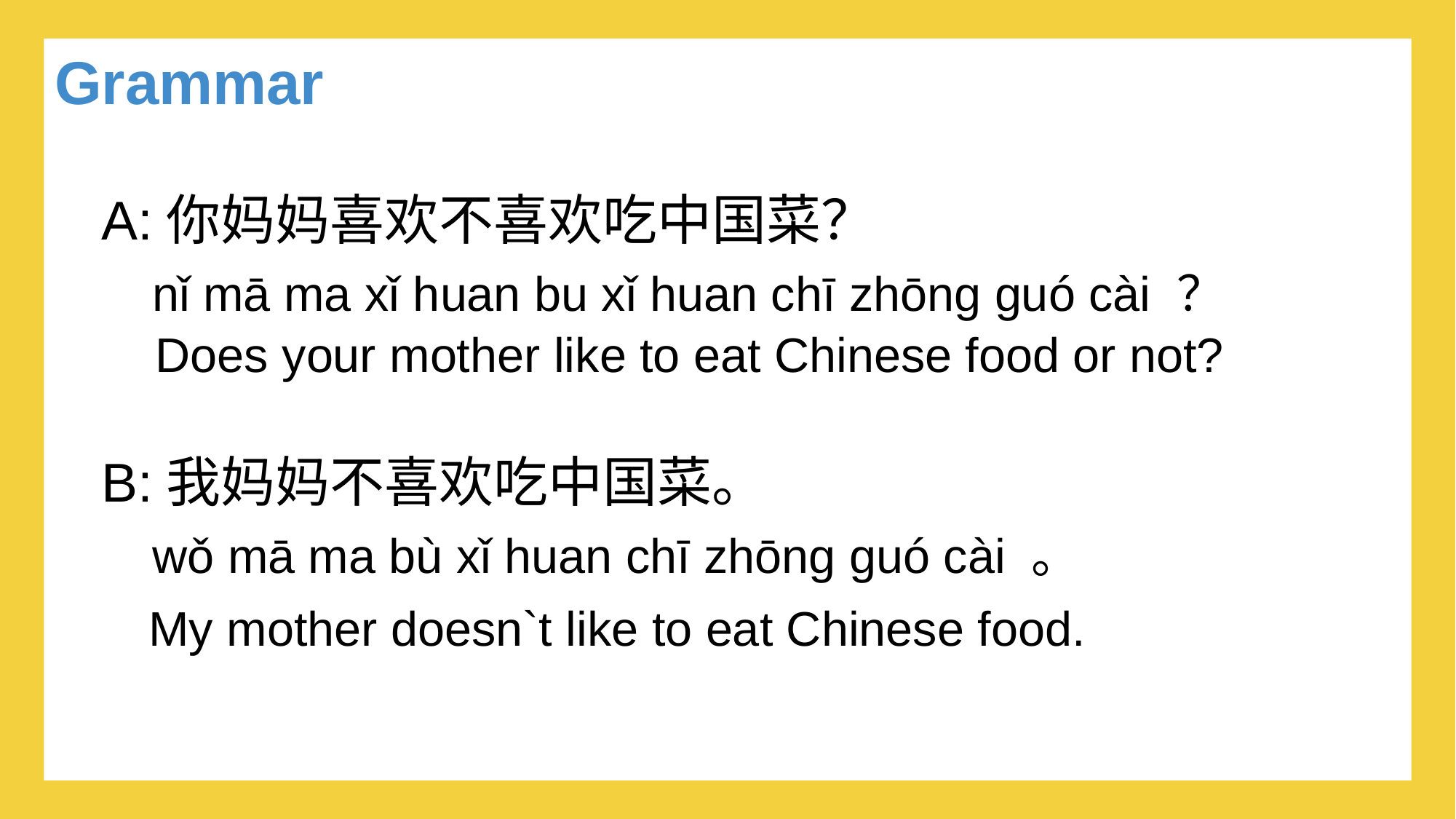

Grammar
ive
#
A:你妈妈喜欢不喜欢吃中国菜？
   nǐ mā ma xǐ huan bu xǐ huan chī zhōng guó cài ？
    Does your mother like to eat Chinese food or not?

B:我妈妈不喜欢吃中国菜。
   wǒ mā ma bù xǐ huan chī zhōng guó cài 。
   My mother doesn`t like to eat Chinese food.